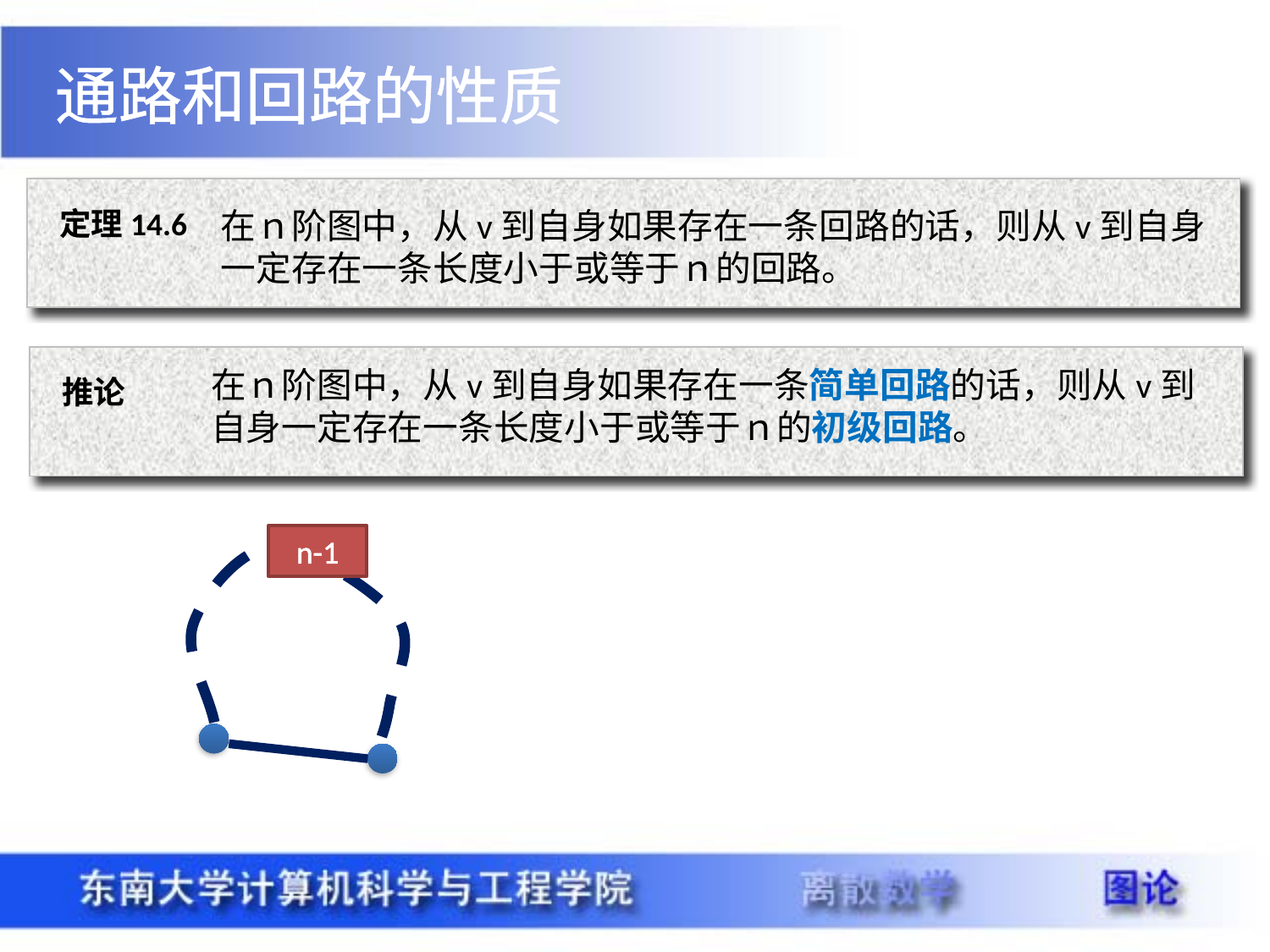

通路和回路的性质

定理14.6
在ｎ阶图中，从v到自身如果存在一条回路的话，则从v到自身一定存在一条长度小于或等于ｎ的回路。

在ｎ阶图中，从v到自身如果存在一条简单回路的话，则从v到自身一定存在一条长度小于或等于ｎ的初级回路。
推论
n-1